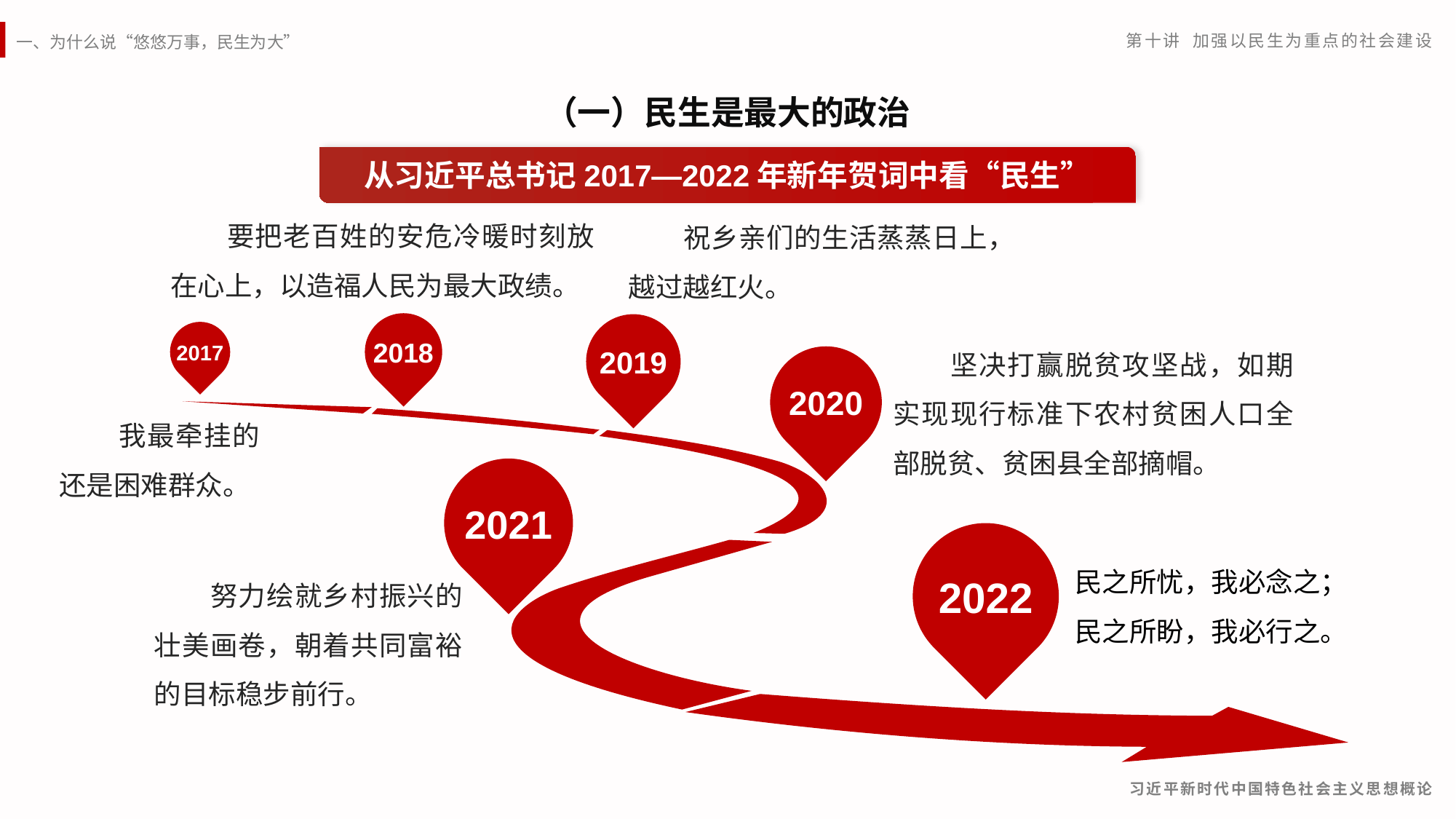

（一）民生是最大的政治
从习近平总书记2017—2022年新年贺词中看“民生”
　　要把老百姓的安危冷暖时刻放在心上，以造福人民为最大政绩。
　　祝乡亲们的生活蒸蒸日上，越过越红火。

2018

2019

2017
　　坚决打赢脱贫攻坚战，如期实现现行标准下农村贫困人口全部脱贫、贫困县全部摘帽。

2020
       我最牵挂的还是困难群众。

2021

2022
民之所忧，我必念之；
民之所盼，我必行之。
　　努力绘就乡村振兴的壮美画卷，朝着共同富裕的目标稳步前行。